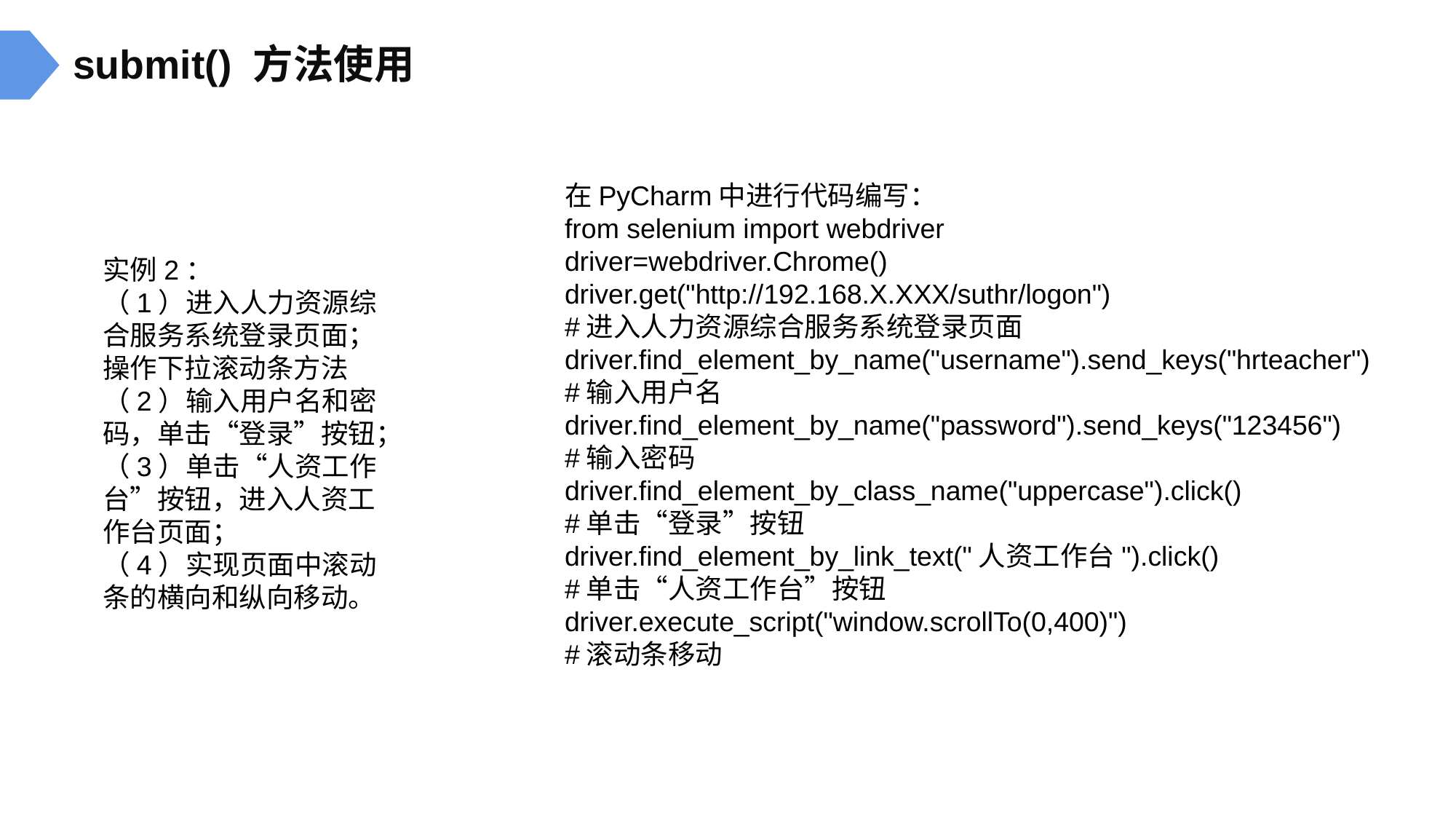

submit() 方法使用
在PyCharm中进行代码编写：
from selenium import webdriver
driver=webdriver.Chrome()
driver.get("http://192.168.X.XXX/suthr/logon")
#进入人力资源综合服务系统登录页面
driver.find_element_by_name("username").send_keys("hrteacher")
#输入用户名
driver.find_element_by_name("password").send_keys("123456")
#输入密码
driver.find_element_by_class_name("uppercase").click()
#单击“登录”按钮
driver.find_element_by_link_text("人资工作台").click()
#单击“人资工作台”按钮
driver.execute_script("window.scrollTo(0,400)")
#滚动条移动
实例2：
（1）进入人力资源综合服务系统登录页面；操作下拉滚动条方法
（2）输入用户名和密码，单击“登录”按钮；
（3）单击“人资工作台”按钮，进入人资工作台页面；
（4）实现页面中滚动条的横向和纵向移动。